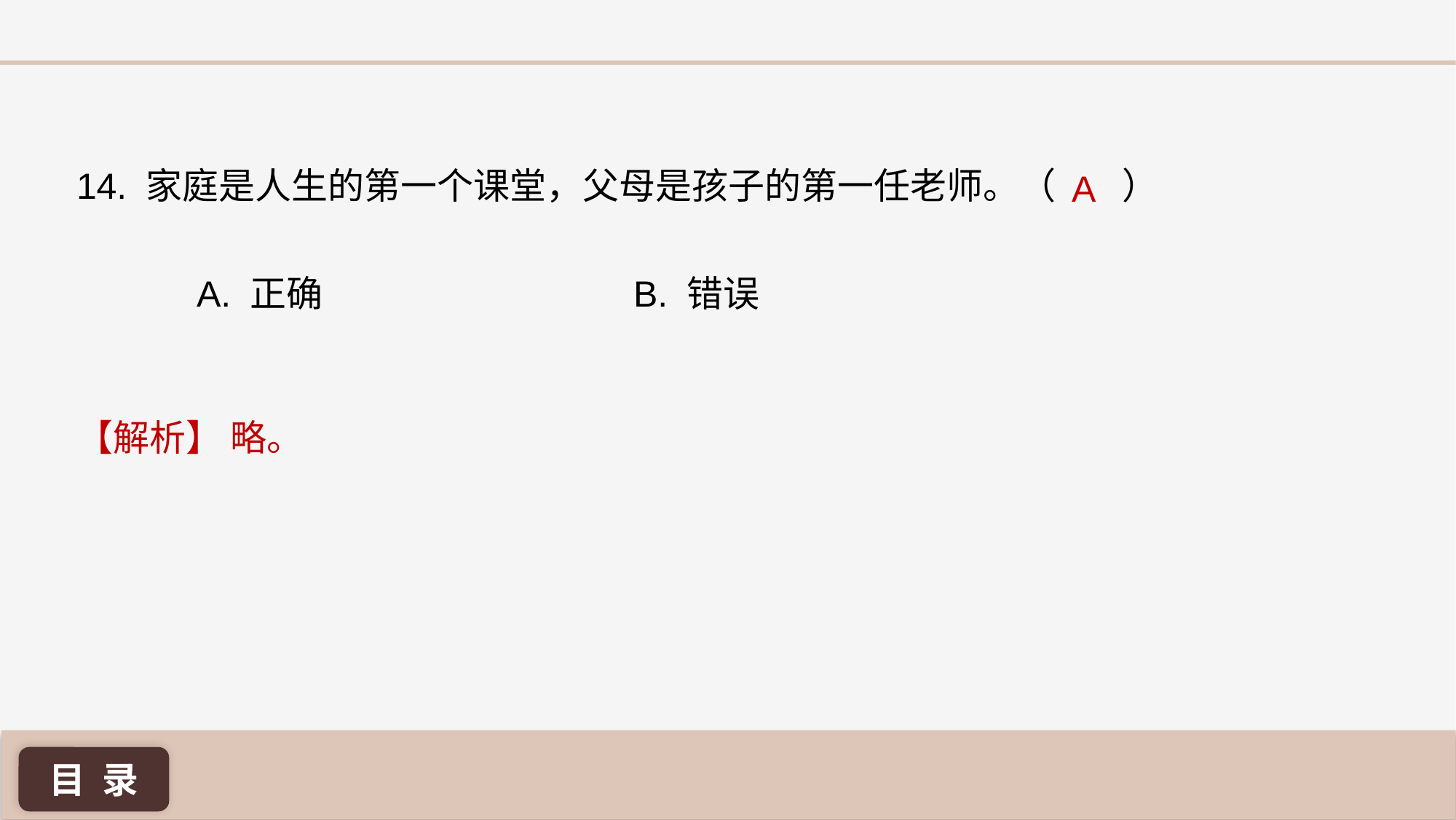

14. 家庭是人生的第一个课堂，父母是孩子的第一任老师。（ 	 ）
A
A. 正确 			B. 错误
【解析】 略。